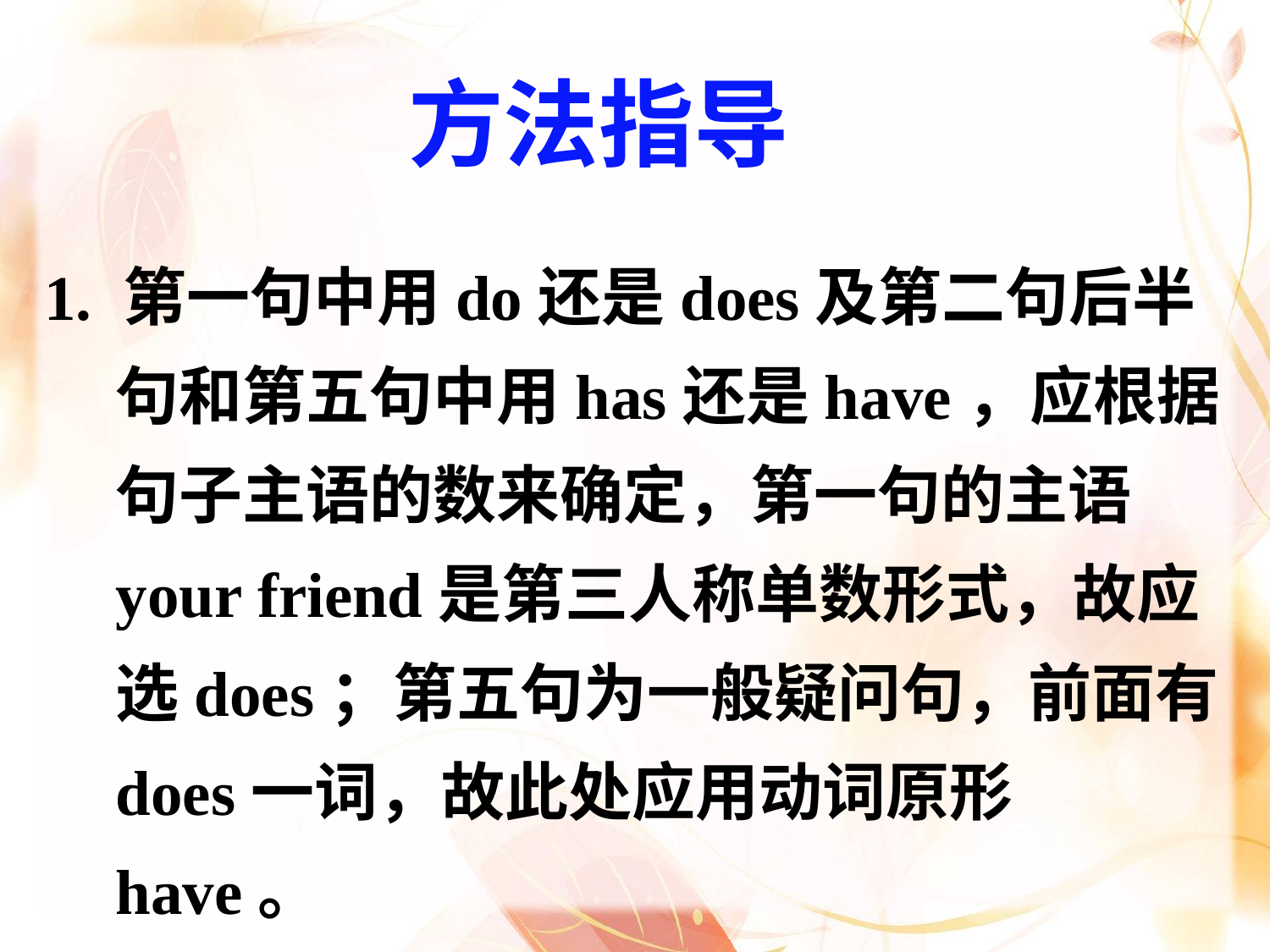

方法指导
1. 第一句中用do还是does及第二句后半句和第五句中用has还是have，应根据句子主语的数来确定，第一句的主语your friend是第三人称单数形式，故应选does；第五句为一般疑问句，前面有does一词，故此处应用动词原形have。